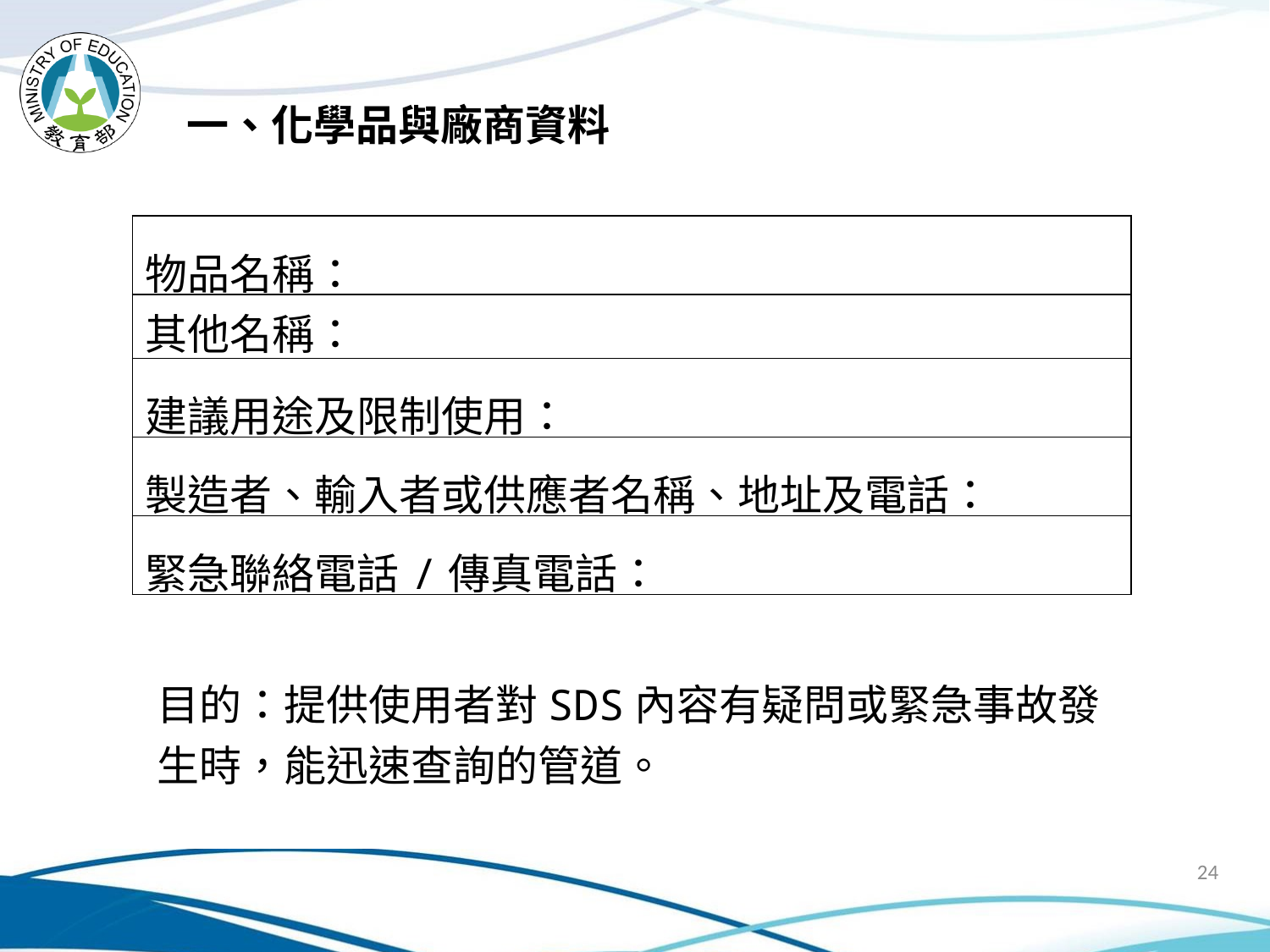

一、化學品與廠商資料
| 物品名稱： |
| --- |
| 其他名稱： |
| 建議用途及限制使用： |
| 製造者、輸入者或供應者名稱、地址及電話： |
| 緊急聯絡電話/傳真電話： |
目的：提供使用者對SDS內容有疑問或緊急事故發生時，能迅速查詢的管道。
24